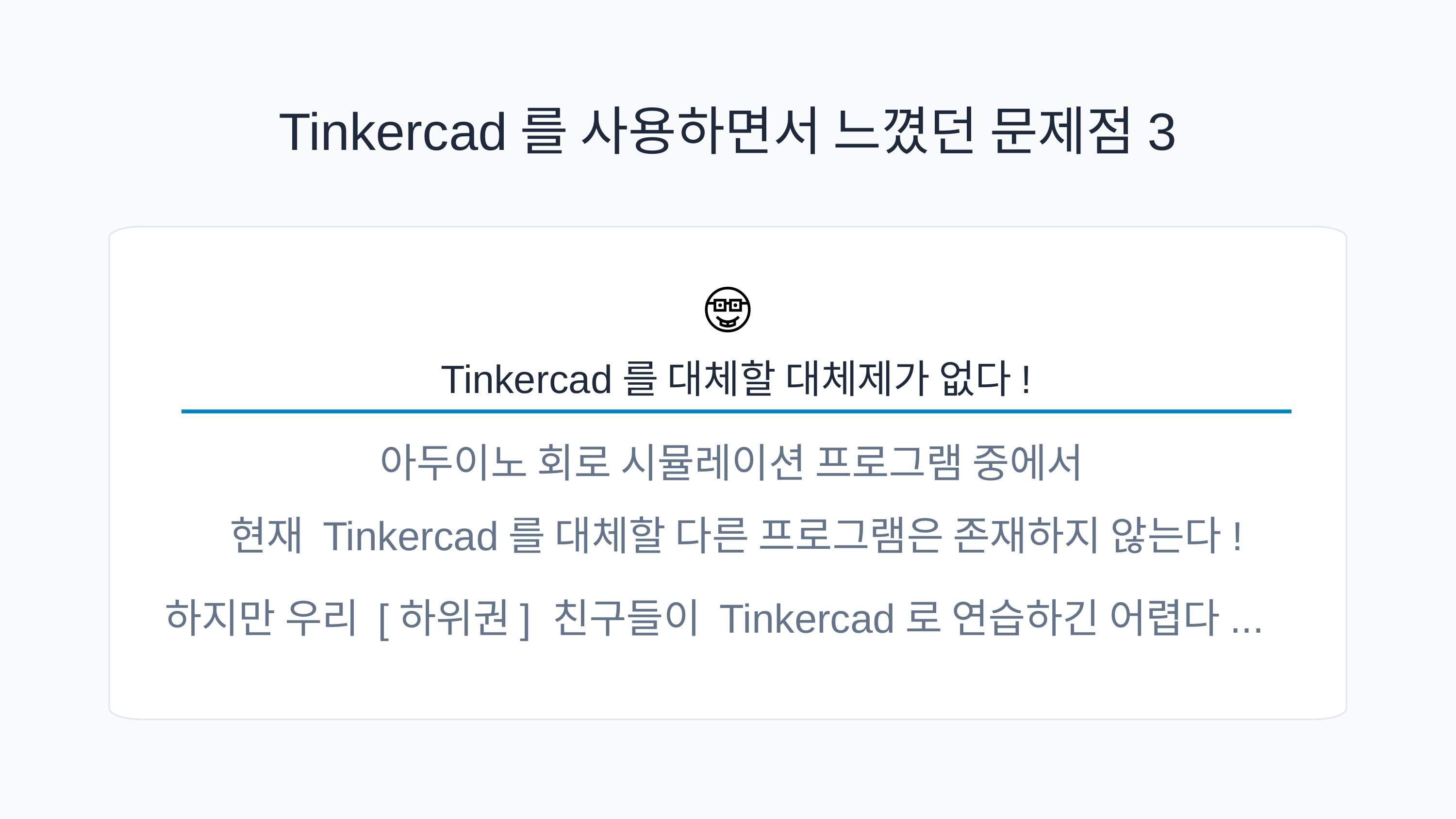

Tinkercad를 사용하면서 느꼈던 문제점3

🤓

Tinkercad를 대체할 대체제가 없다!

아두이노 회로 시뮬레이션 프로그램 중에서
현재 Tinkercad를 대체할 다른 프로그램은 존재하지 않는다!

하지만 우리 [하위권] 친구들이 Tinkercad로 연습하긴 어렵다...